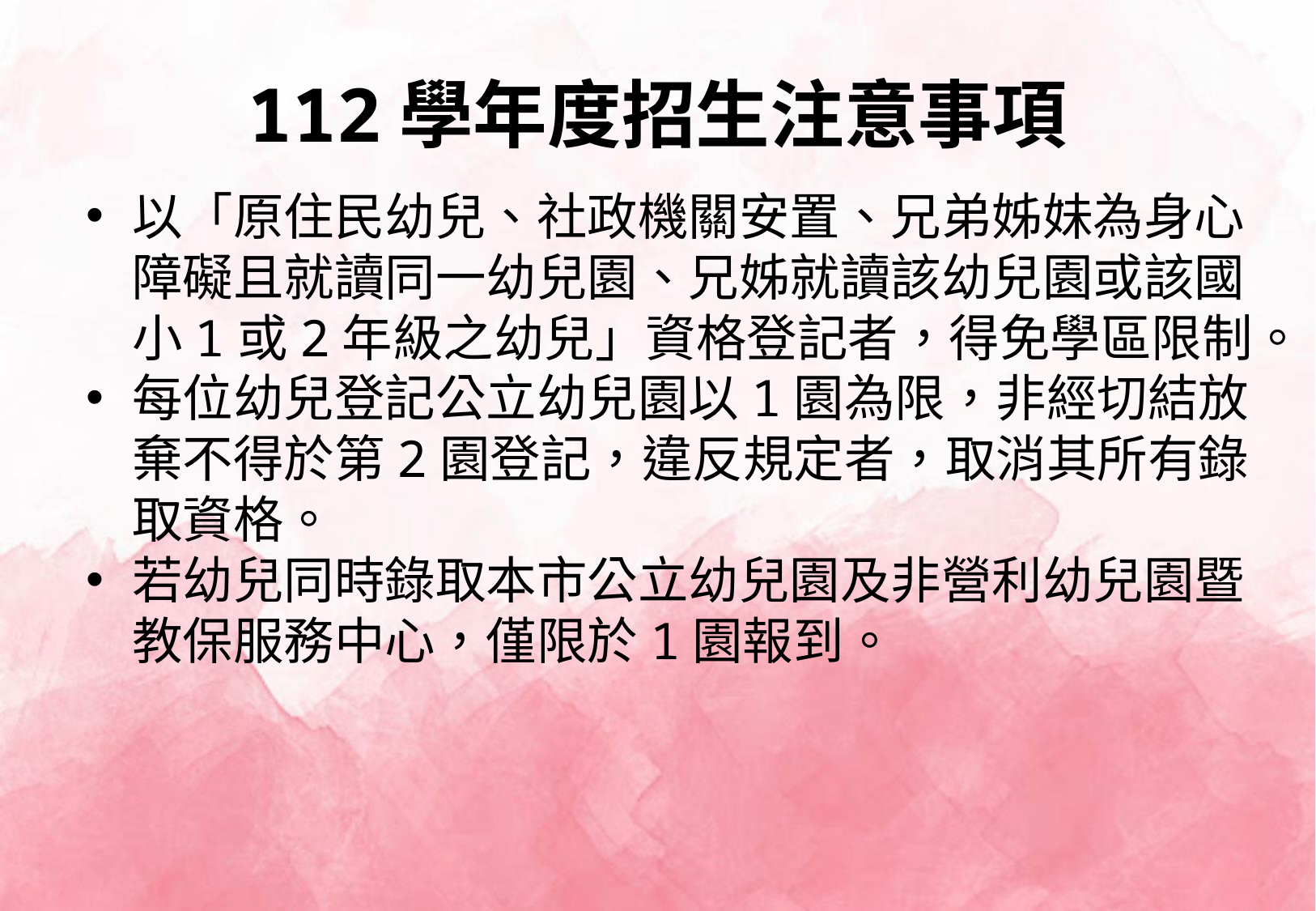

# 112學年度招生注意事項
以「原住民幼兒、社政機關安置、兄弟姊妹為身心障礙且就讀同一幼兒園、兄姊就讀該幼兒園或該國小1或2年級之幼兒」資格登記者，得免學區限制。
每位幼兒登記公立幼兒園以1園為限，非經切結放棄不得於第2園登記，違反規定者，取消其所有錄取資格。
若幼兒同時錄取本市公立幼兒園及非營利幼兒園暨教保服務中心，僅限於1園報到。